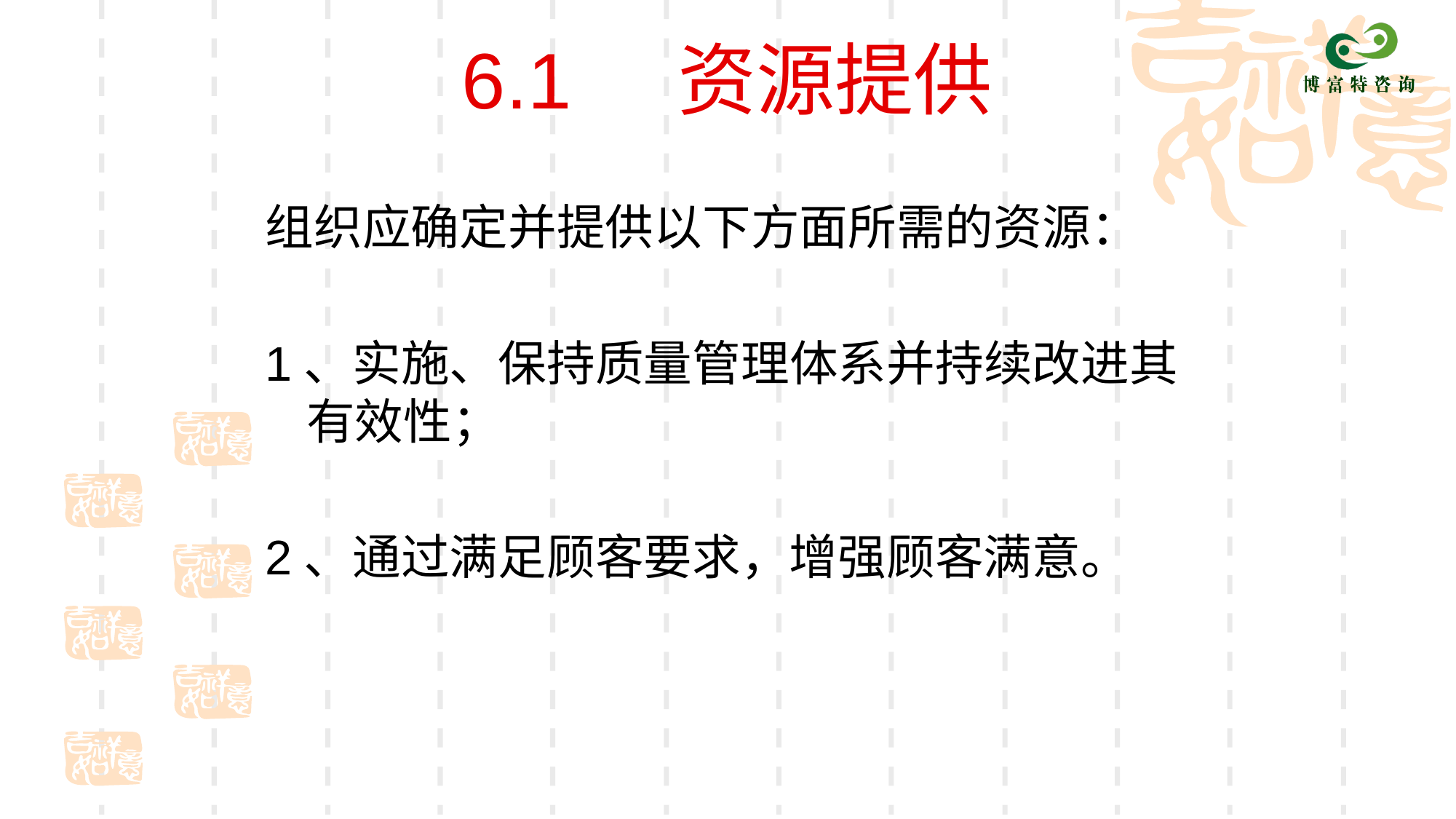

# 6.1    资源提供
组织应确定并提供以下方面所需的资源：

1、实施、保持质量管理体系并持续改进其有效性；

2、通过满足顾客要求，增强顾客满意。